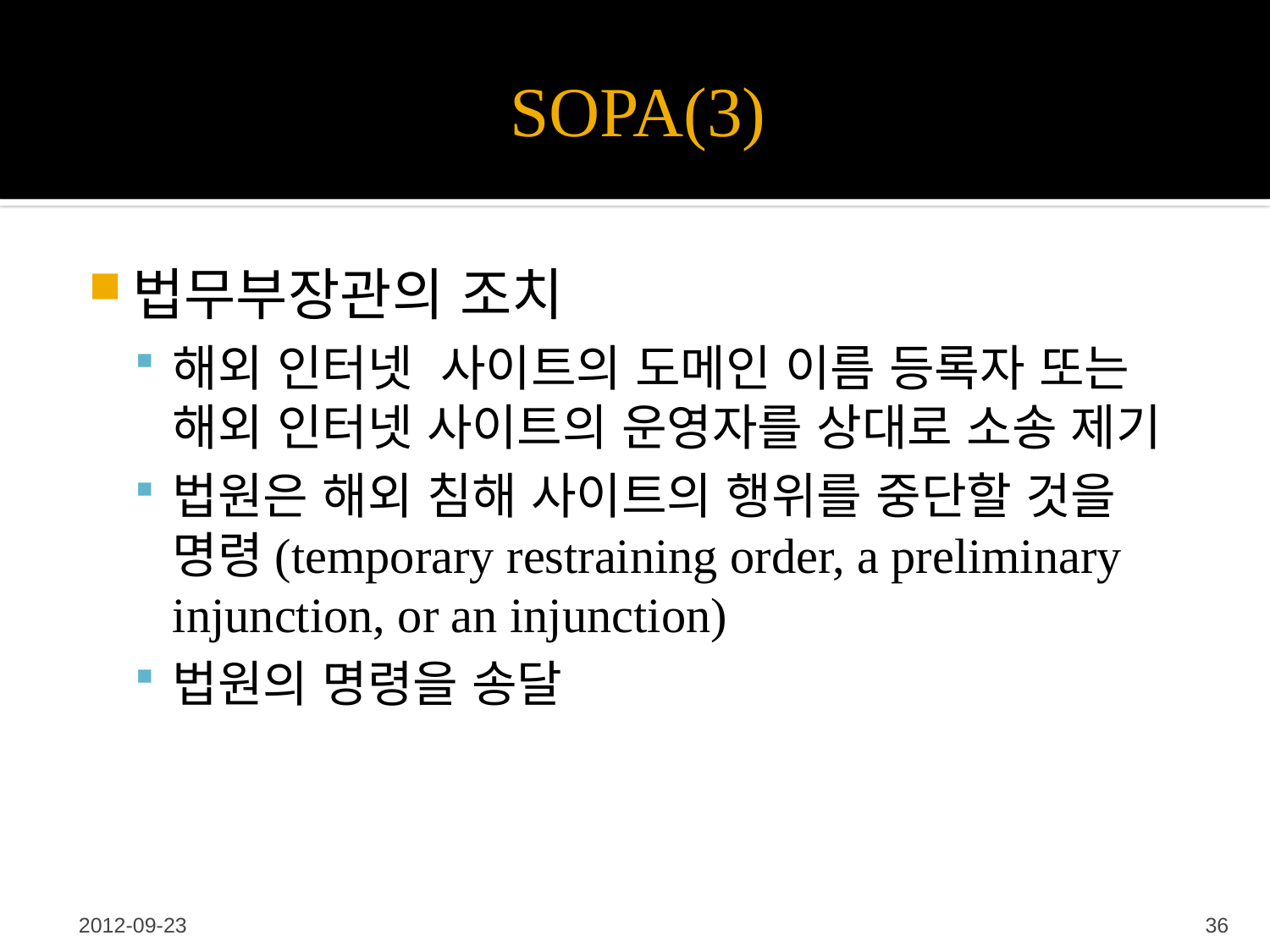

# SOPA(3)
법무부장관의 조치
해외 인터넷  사이트의 도메인 이름 등록자 또는 해외 인터넷 사이트의 운영자를 상대로 소송 제기
법원은 해외 침해 사이트의 행위를 중단할 것을 명령(temporary restraining order, a preliminary injunction, or an injunction)
법원의 명령을 송달
2012-09-23
36